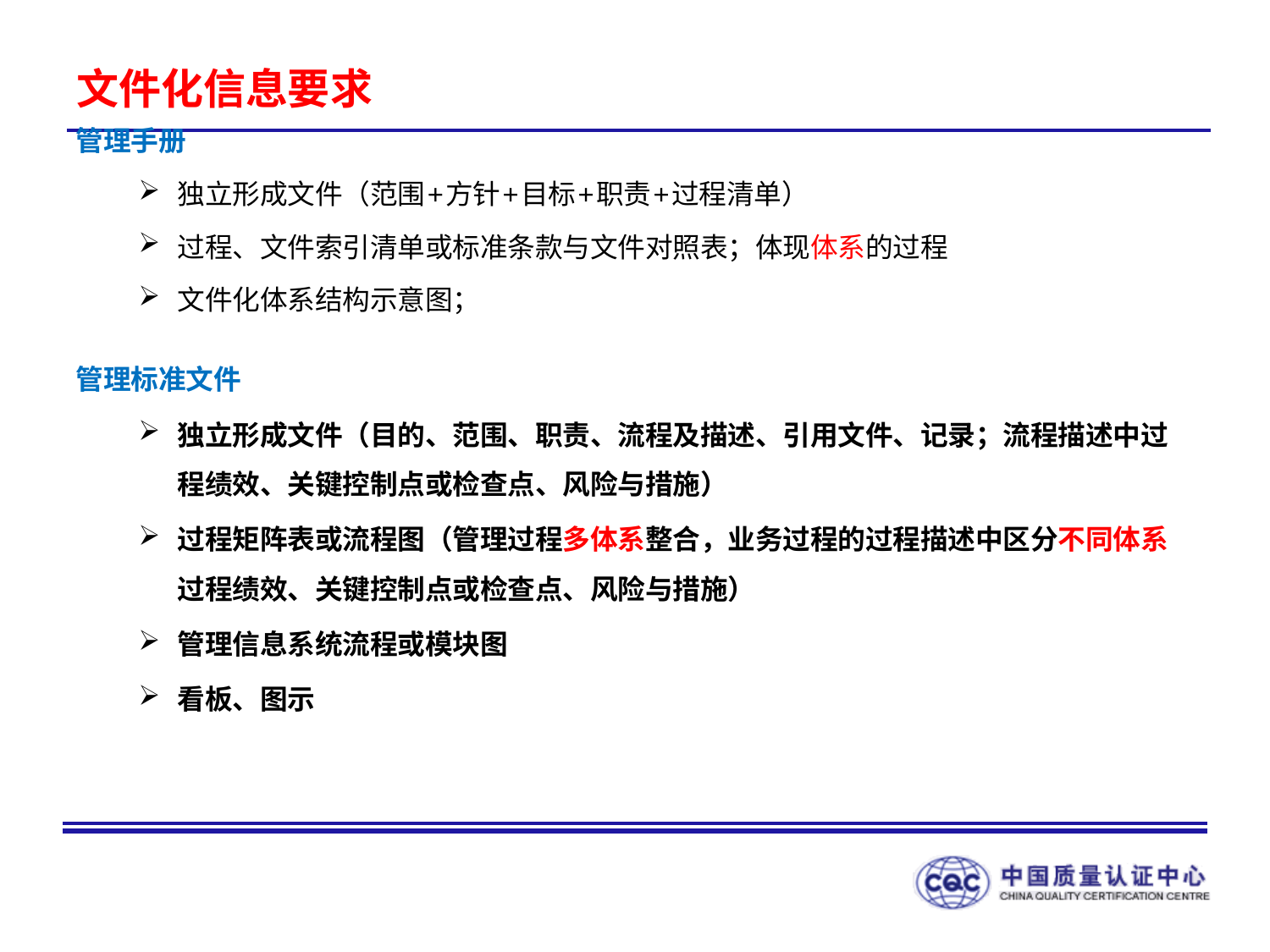

# 文件化信息要求
管理手册
独立形成文件（范围+方针+目标+职责+过程清单）
过程、文件索引清单或标准条款与文件对照表；体现体系的过程
文件化体系结构示意图；

管理标准文件
独立形成文件（目的、范围、职责、流程及描述、引用文件、记录；流程描述中过程绩效、关键控制点或检查点、风险与措施）
过程矩阵表或流程图（管理过程多体系整合，业务过程的过程描述中区分不同体系过程绩效、关键控制点或检查点、风险与措施）
管理信息系统流程或模块图
看板、图示